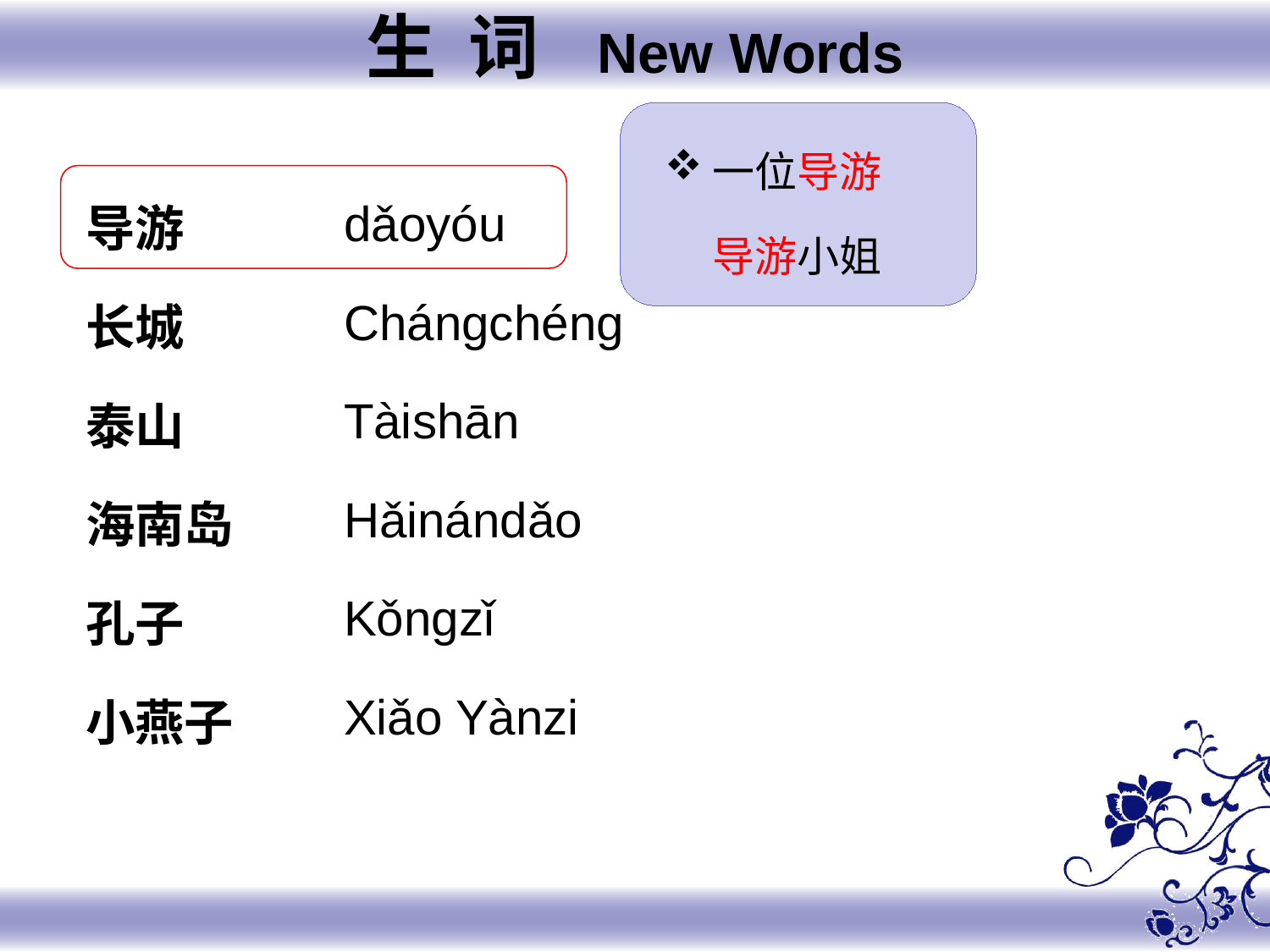

生  词   New Words

一位导游
    导游小姐

dǎoyóu
Chángchéng
Tàishān
Hǎinándǎo
Kǒngzǐ
Xiǎo Yànzi
导游
长城
泰山
海南岛
孔子
小燕子